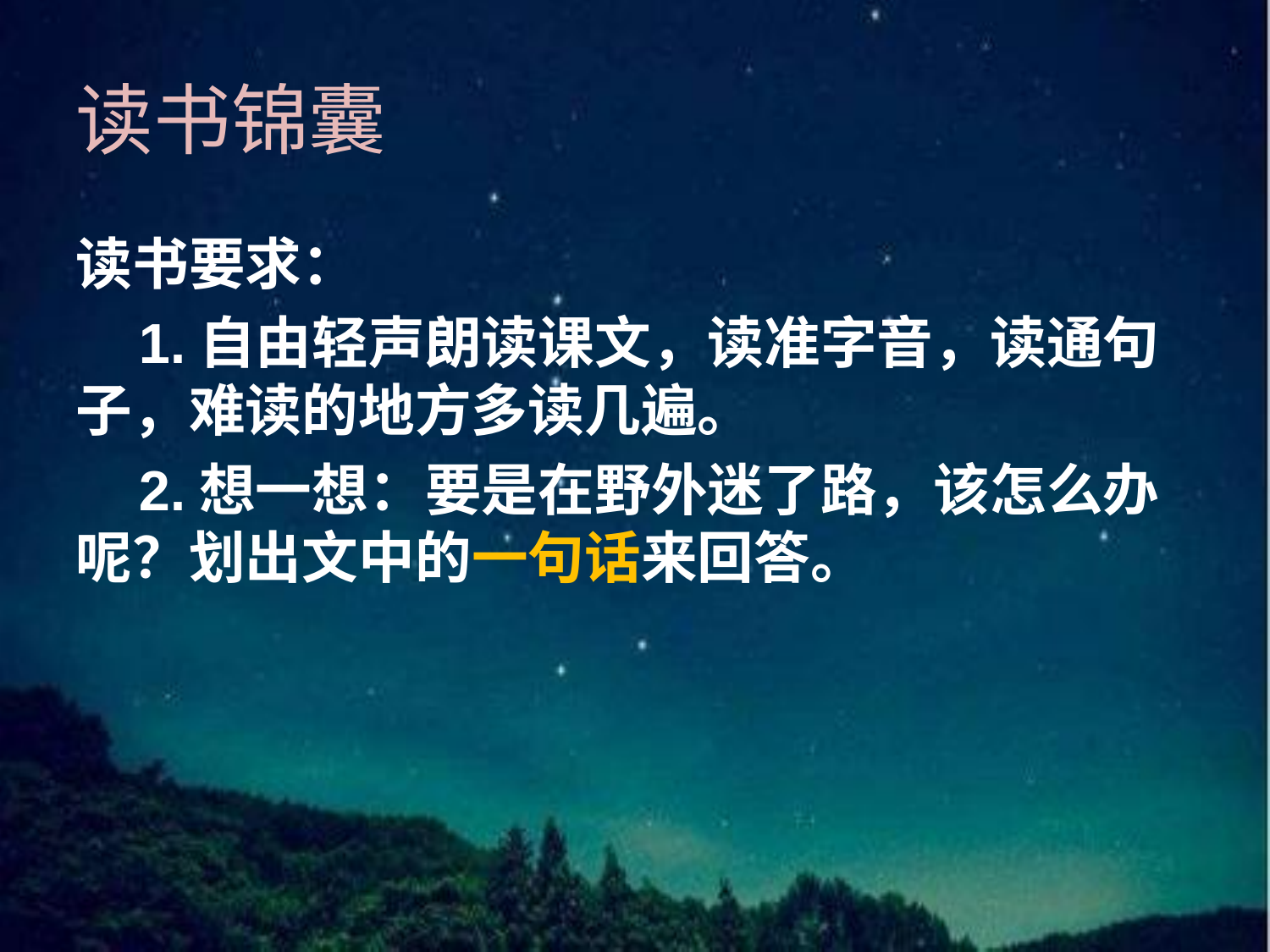

# 读书锦囊
读书要求：
    1.自由轻声朗读课文，读准字音，读通句子，难读的地方多读几遍。
    2.想一想：要是在野外迷了路，该怎么办呢？划出文中的一句话来回答。